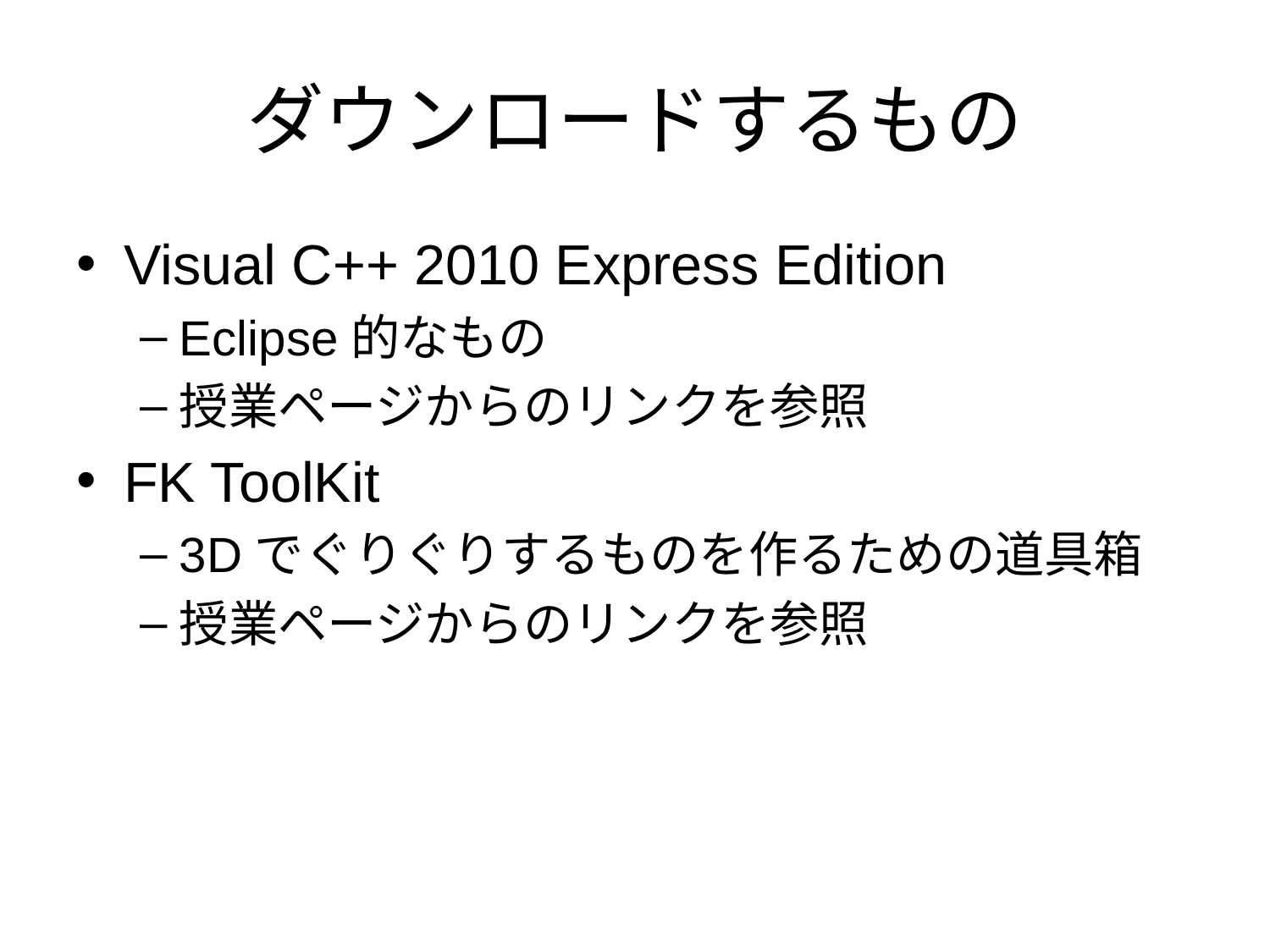

# ダウンロードするもの
Visual C++ 2010 Express Edition
Eclipse的なもの
授業ページからのリンクを参照
FK ToolKit
3Dでぐりぐりするものを作るための道具箱
授業ページからのリンクを参照